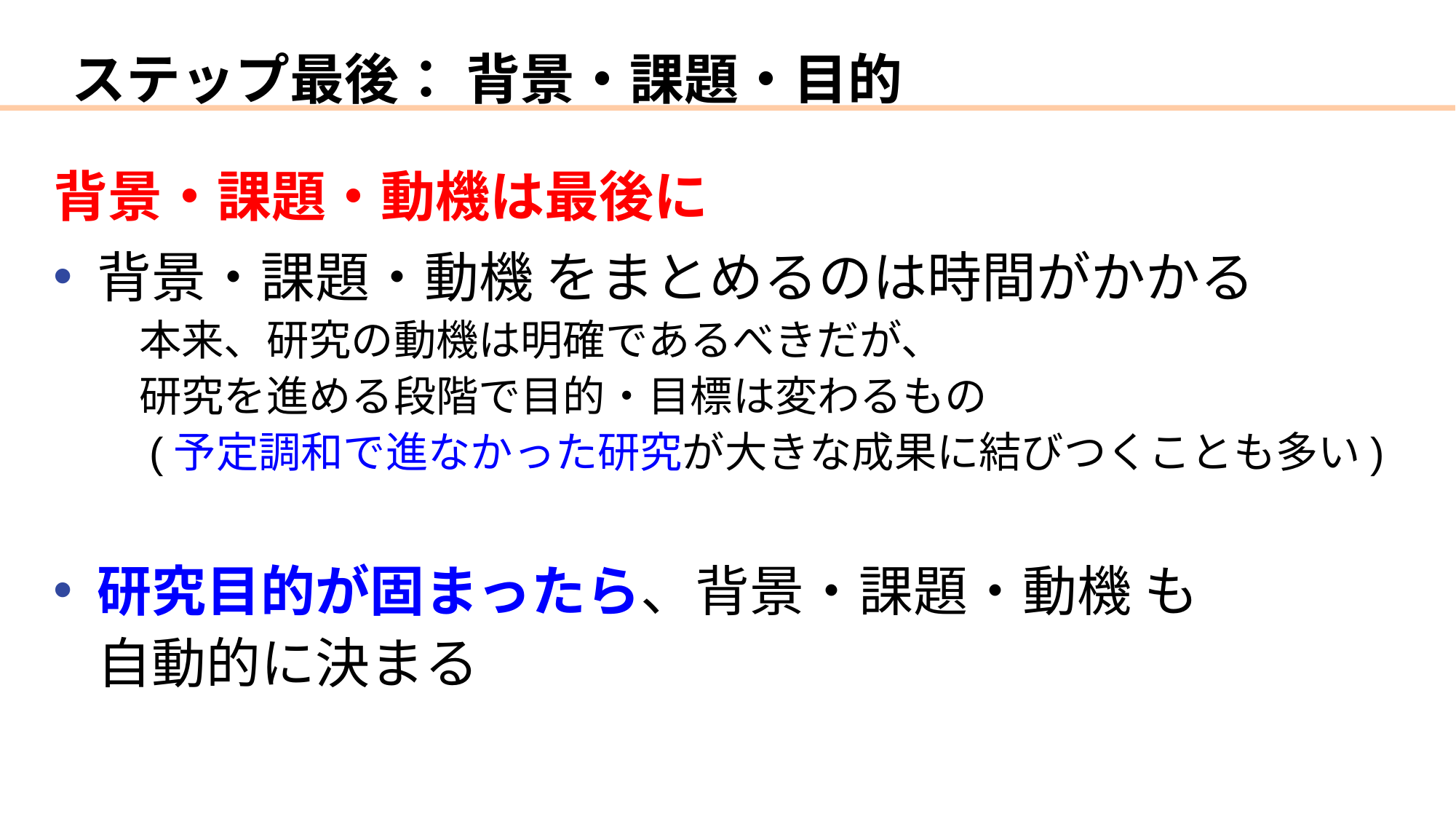

# ステップ最後： 背景・課題・目的
背景・課題・動機は最後に
背景・課題・動機 をまとめるのは時間がかかる
　本来、研究の動機は明確であるべきだが、
　研究を進める段階で目的・目標は変わるもの
　(予定調和で進なかった研究が大きな成果に結びつくことも多い)

研究目的が固まったら、背景・課題・動機 も
自動的に決まる